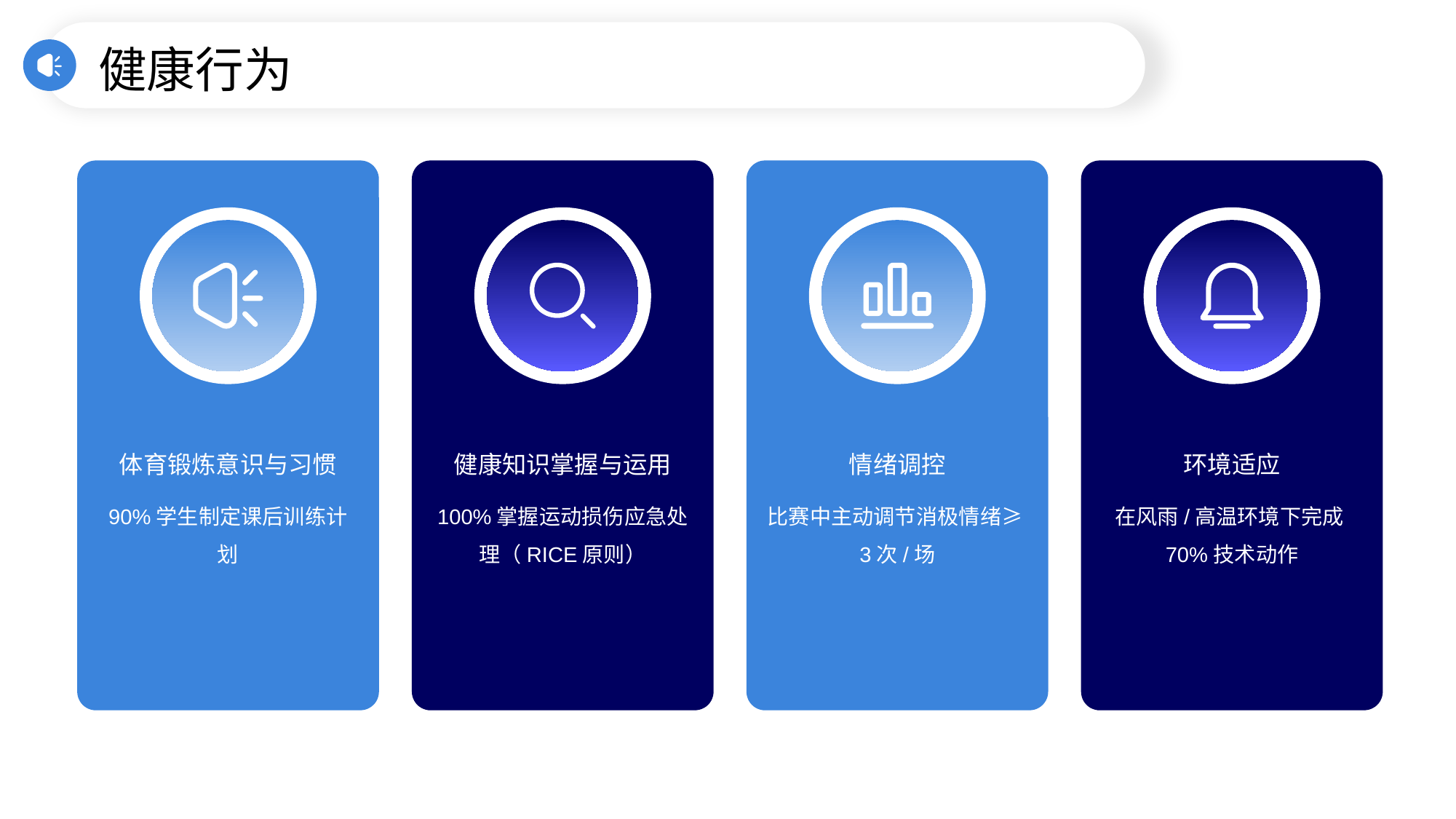

健康行为

体育锻炼意识与习惯
健康知识掌握与运用
情绪调控
环境适应
90%学生制定课后训练计划
100%掌握运动损伤应急处理（RICE原则）
比赛中主动调节消极情绪≥3次/场
在风雨/高温环境下完成70%技术动作